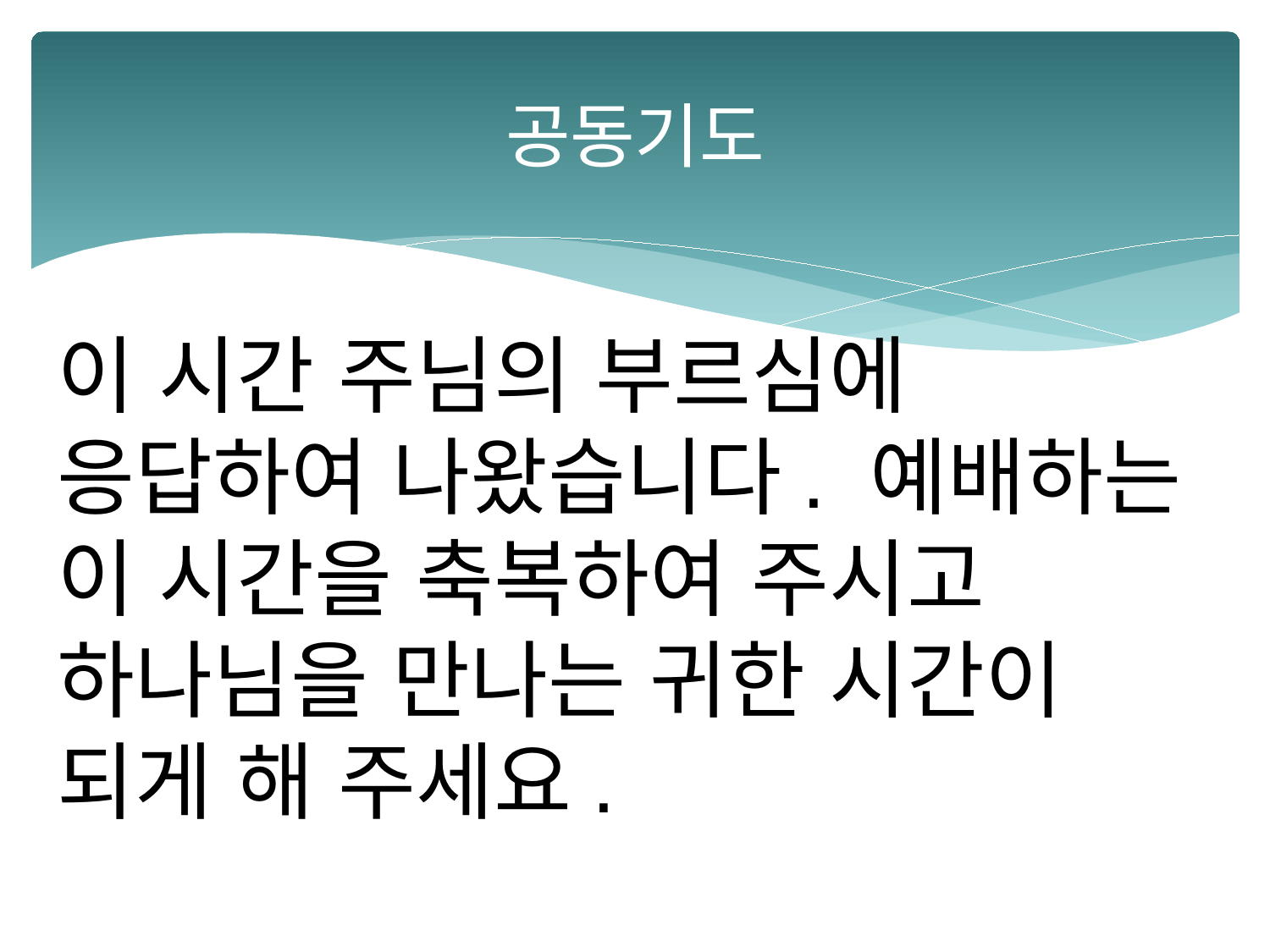

# 공동기도

이 시간 주님의 부르심에 응답하여 나왔습니다. 예배하는 이 시간을 축복하여 주시고 하나님을 만나는 귀한 시간이 되게 해 주세요.